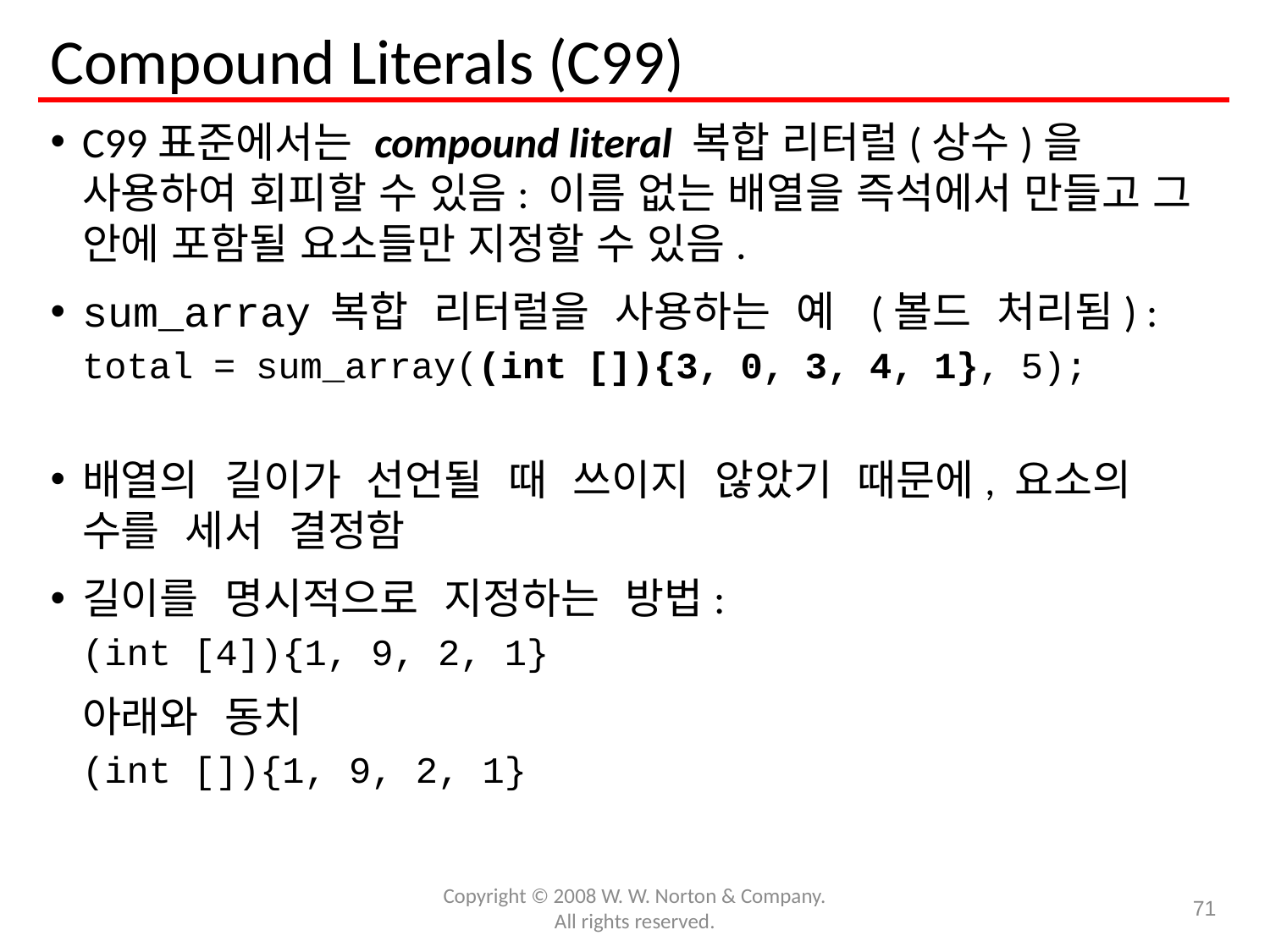

# Compound Literals (C99)
C99표준에서는 compound literal 복합 리터럴(상수)을 사용하여 회피할 수 있음: 이름 없는 배열을 즉석에서 만들고 그 안에 포함될 요소들만 지정할 수 있음.
sum_array 복합 리터럴을 사용하는 예 (볼드 처리됨) :
	total = sum_array((int []){3, 0, 3, 4, 1}, 5);

배열의 길이가 선언될 때 쓰이지 않았기 때문에, 요소의 수를 세서 결정함
길이를 명시적으로 지정하는 방법:
	(int [4]){1, 9, 2, 1}
	아래와 동치
	(int []){1, 9, 2, 1}
Copyright © 2008 W. W. Norton & Company.
All rights reserved.
71